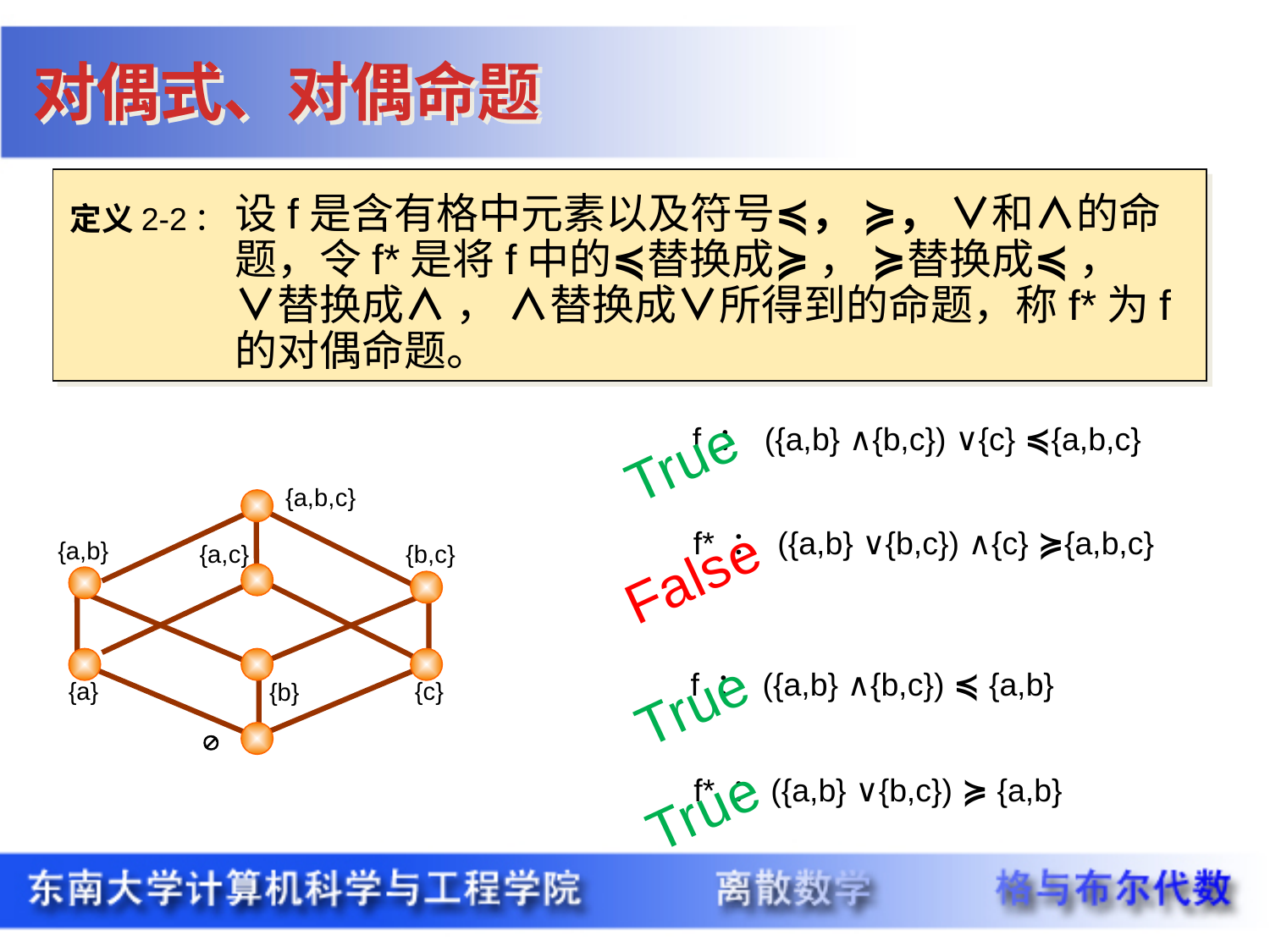

对偶式、对偶命题

设f是含有格中元素以及符号≼， ≽， ∨和∧的命题，令f*是将f中的≼替换成≽ ， ≽替换成≼ ， ∨替换成∧ ， ∧替换成∨所得到的命题，称f*为f的对偶命题。
定义2-2：
f ： ({a,b} ∧{b,c}) ∨{c} ≼{a,b,c}
True
{a,b,c}

{a,b}
{a,c}
{b,c}
{a}
{c}
{b}
∅
f* ： ({a,b} ∨{b,c}) ∧{c} ≽{a,b,c}
False
f ： ({a,b} ∧{b,c}) ≼ {a,b}
True
f* ：({a,b} ∨{b,c}) ≽ {a,b}
True